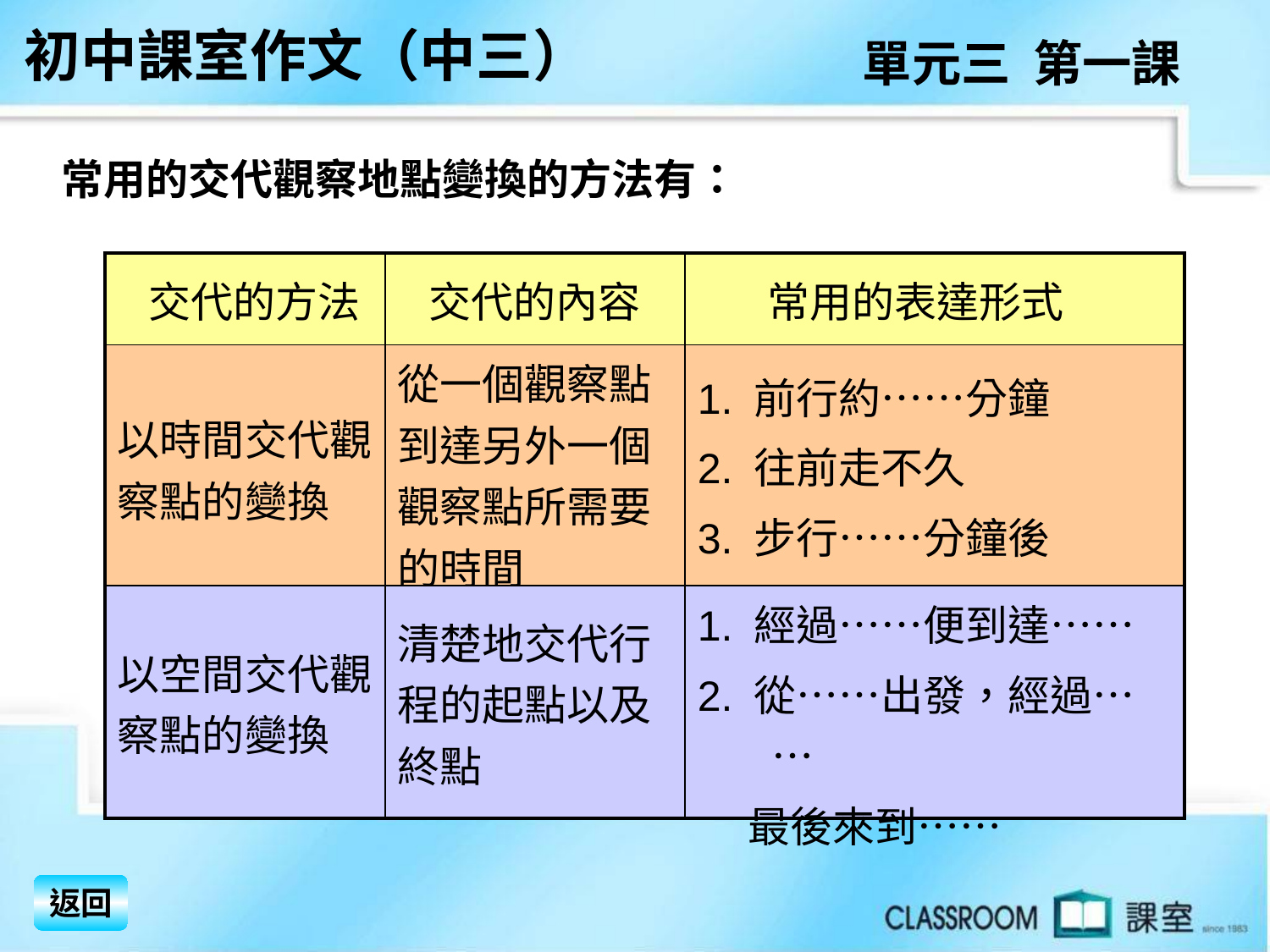

初中課室作文（中三）
單元三  第一課
常用的交代觀察地點變換的方法有：
| 交代的方法 | 交代的內容 | 常用的表達形式 |
| --- | --- | --- |
| 以時間交代觀察點的變換 | 從一個觀察點到達另外一個觀察點所需要的時間 | 1. 前行約……分鐘 2. 往前走不久 3. 步行……分鐘後 |
| 以空間交代觀察點的變換 | 清楚地交代行程的起點以及終點 | 1. 經過……便到達…… 2. 從……出發，經過…… 最後來到…… |
返回